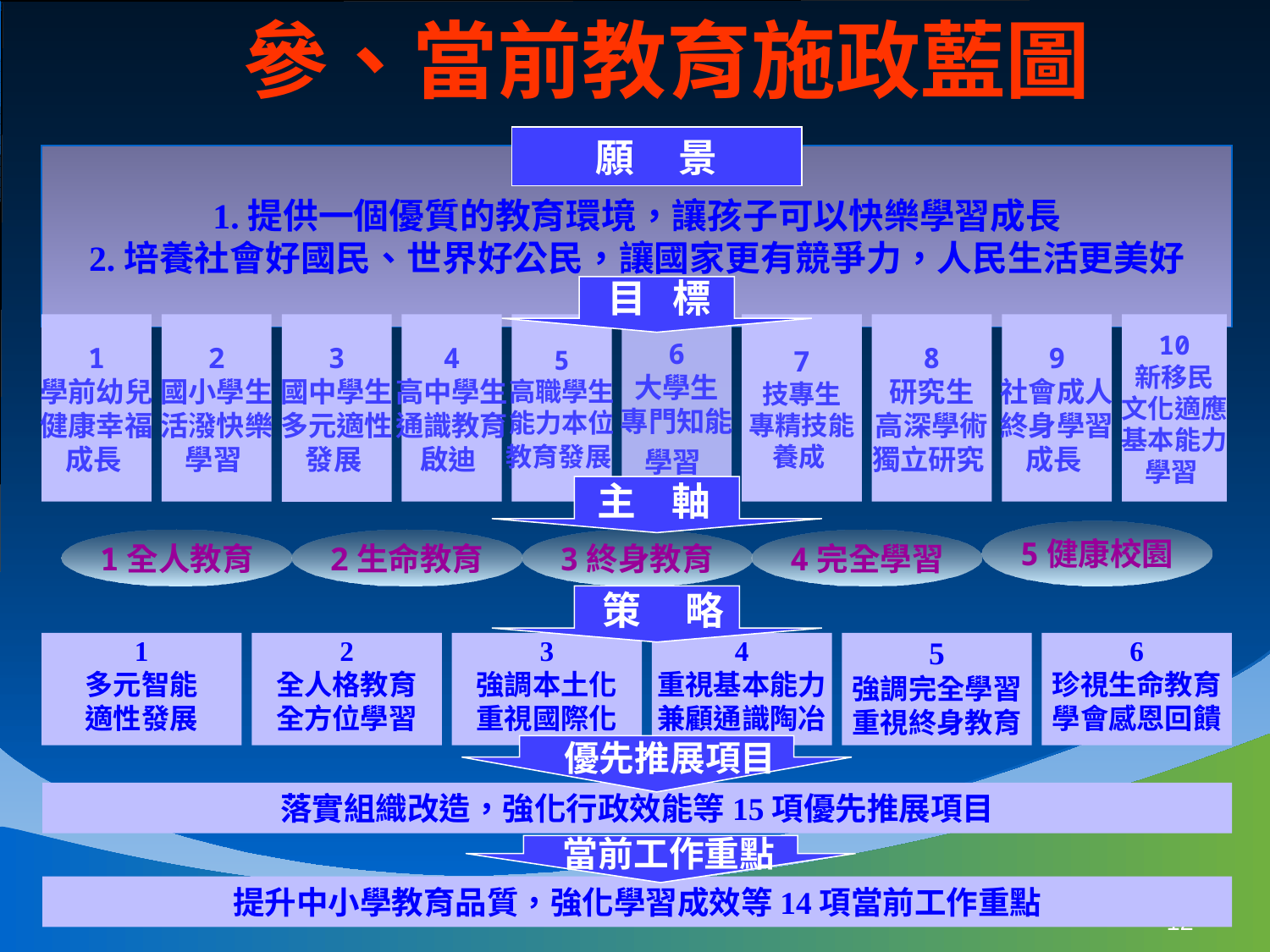

參、當前教育施政藍圖
願     景

1.提供一個優質的教育環境，讓孩子可以快樂學習成長
2.培養社會好國民、世界好公民，讓國家更有競爭力，人民生活更美好

  目   標

1
學前幼兒
健康幸福
成長
2
國小學生
活潑快樂
學習
3
國中學生
多元適性
發展
4
高中學生
通識教育
啟迪
5
高職學生
能力本位
教育發展
6
大學生
專門知能
學習
7
技專生
專精技能
養成
8
研究生
高深學術
獨立研究
9
社會成人
終身學習
成長
10
新移民
文化適應
基本能力
學習

 主    軸

。
。
。
5健康校園
1全人教育
2生命教育
3終身教育
4完全學習
  策     略

1
多元智能
適性發展
2
全人格教育
全方位學習
3
強調本土化
重視國際化
4
重視基本能力兼顧通識陶冶
5
強調完全學習重視終身教育
6
珍視生命教育學會感恩回饋
優先推展項目

落實組織改造，強化行政效能等15項優先推展項目
當前工作重點

提升中小學教育品質，強化學習成效等14項當前工作重點
12